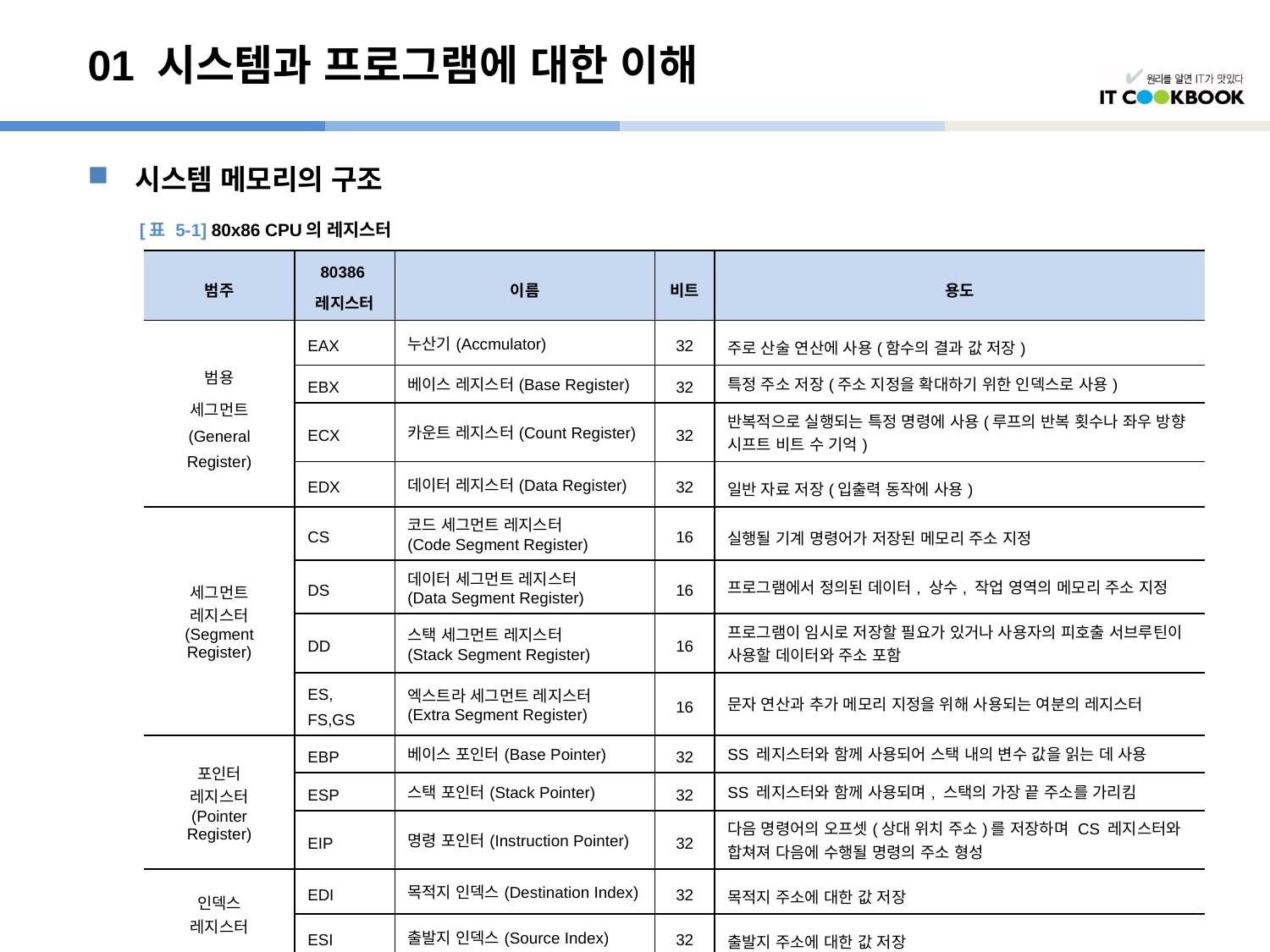

# 01 시스템과 프로그램에 대한 이해
시스템 메모리의 구조
[표 5-1] 80x86 CPU의 레지스터
| 범주 | 80386 레지스터 | 이름 | 비트 | 용도 |
| --- | --- | --- | --- | --- |
| 범용 세그먼트 (General Register) | EAX | 누산기(Accmulator) | 32 | 주로 산술 연산에 사용(함수의 결과 값 저장) |
|  | EBX | 베이스 레지스터(Base Register) | 32 | 특정 주소 저장(주소 지정을 확대하기 위한 인덱스로 사용) |
|  | ECX | 카운트 레지스터(Count Register) | 32 | 반복적으로 실행되는 특정 명령에 사용(루프의 반복 횟수나 좌우 방향 시프트 비트 수 기억) |
|  | EDX | 데이터 레지스터(Data Register) | 32 | 일반 자료 저장(입출력 동작에 사용) |
| 세그먼트 레지스터 (Segment Register) | CS | 코드 세그먼트 레지스터 (Code Segment Register) | 16 | 실행될 기계 명령어가 저장된 메모리 주소 지정 |
|  | DS | 데이터 세그먼트 레지스터 (Data Segment Register) | 16 | 프로그램에서 정의된 데이터, 상수, 작업 영역의 메모리 주소 지정 |
|  | DD | 스택 세그먼트 레지스터 (Stack Segment Register) | 16 | 프로그램이 임시로 저장할 필요가 있거나 사용자의 피호출 서브루틴이 사용할 데이터와 주소 포함 |
|  | ES, FS,GS | 엑스트라 세그먼트 레지스터 (Extra Segment Register) | 16 | 문자 연산과 추가 메모리 지정을 위해 사용되는 여분의 레지스터 |
| 포인터 레지스터 (Pointer Register) | EBP | 베이스 포인터(Base Pointer) | 32 | SS 레지스터와 함께 사용되어 스택 내의 변수 값을 읽는 데 사용 |
|  | ESP | 스택 포인터(Stack Pointer) | 32 | SS 레지스터와 함께 사용되며, 스택의 가장 끝 주소를 가리킴 |
|  | EIP | 명령 포인터(Instruction Pointer) | 32 | 다음 명령어의 오프셋(상대 위치 주소)를 저장하며 CS 레지스터와 합쳐져 다음에 수행될 명령의 주소 형성 |
| 인덱스 레지스터 | EDI | 목적지 인덱스(Destination Index) | 32 | 목적지 주소에 대한 값 저장 |
|  | ESI | 출발지 인덱스(Source Index) | 32 | 출발지 주소에 대한 값 저장 |
| 플래그 레지스터 | EFLAGS | 플래그 레지스터(Flag Register) | 32 | 연산 결과 및 시스템 상태와 관련된 여러 가지 플래그 값 저장 |